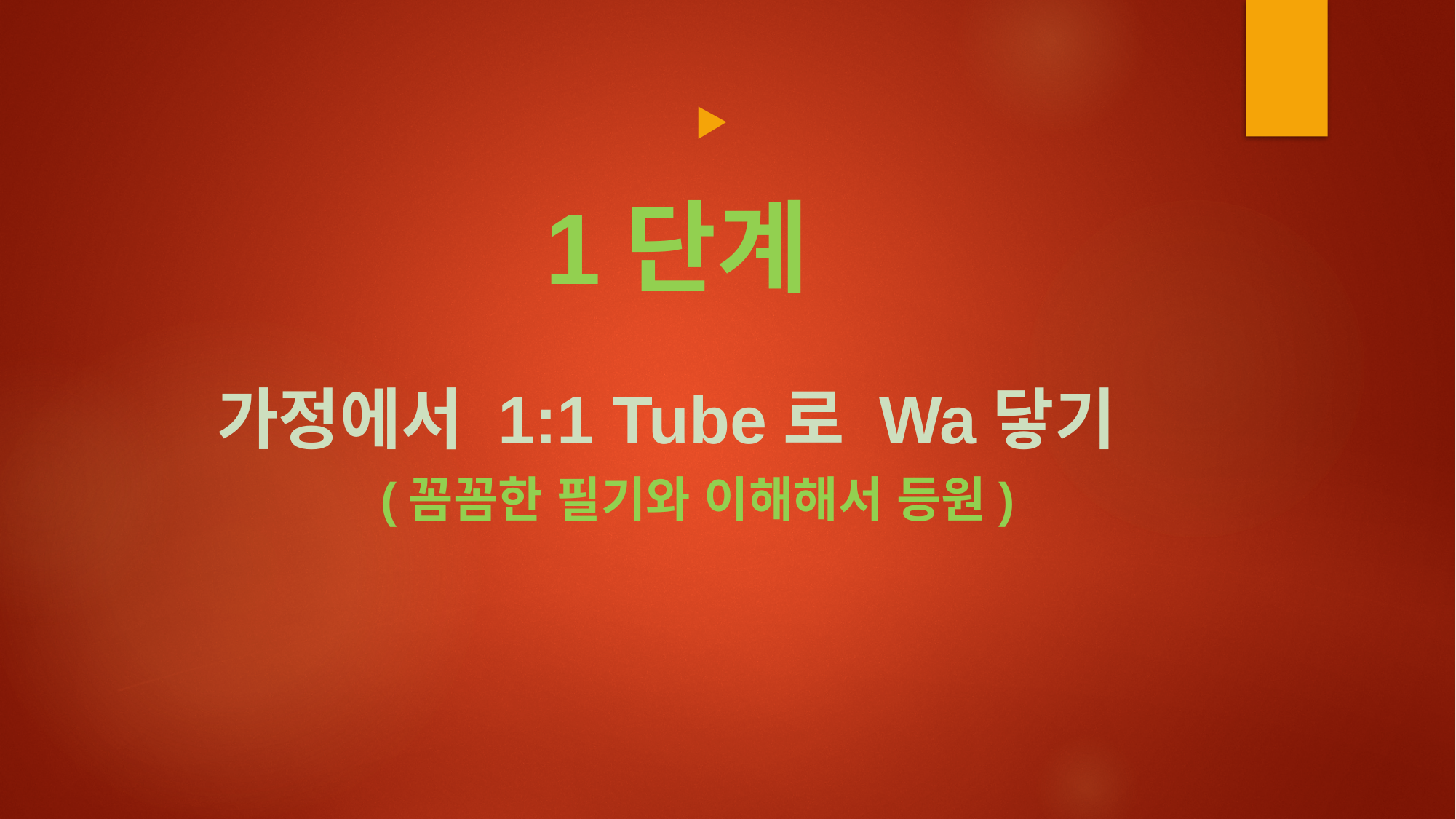

1단계

가정에서 1:1 Tube로 Wa닿기
  (꼼꼼한 필기와 이해해서 등원)